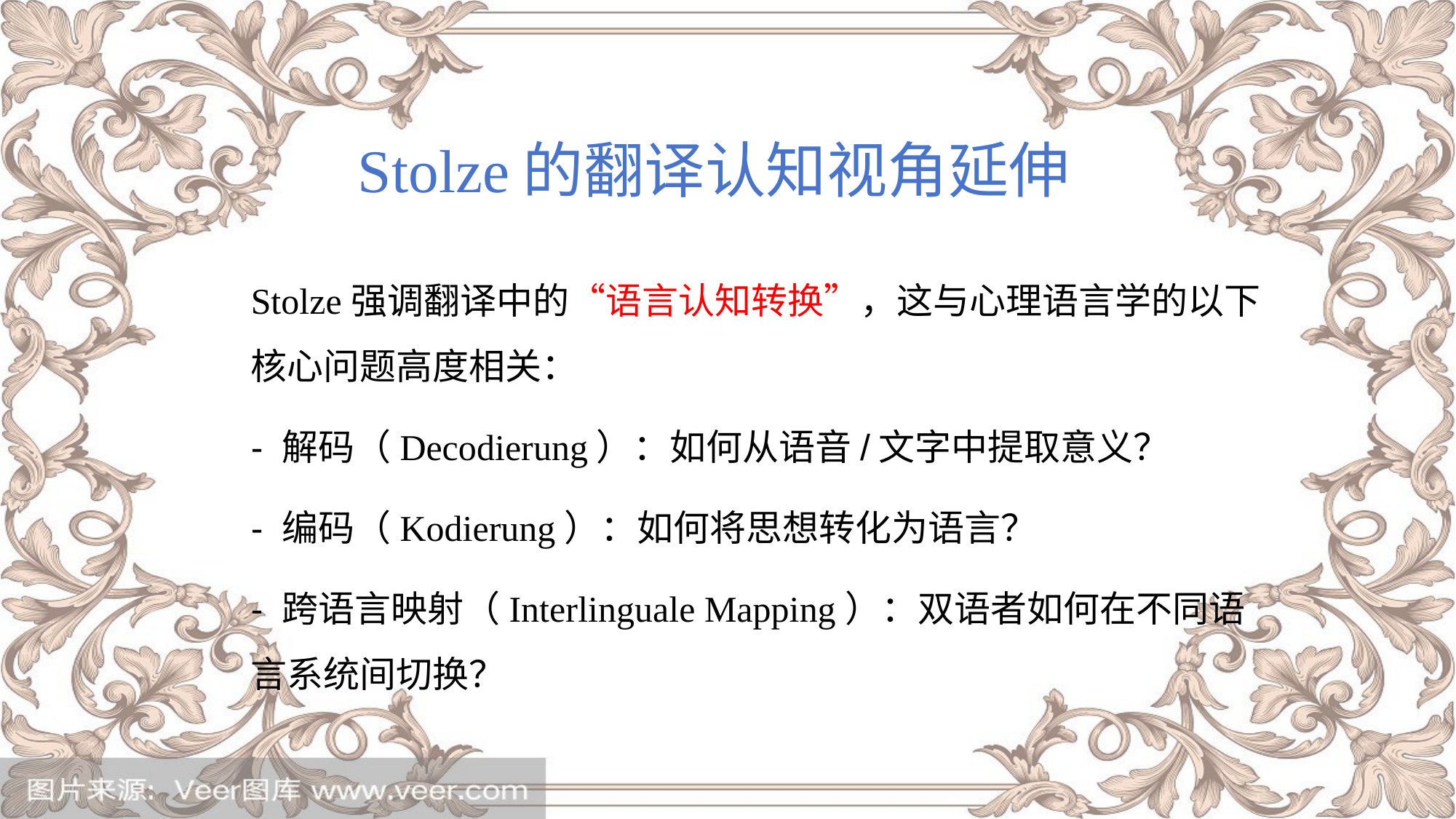

# Stolze的翻译认知视角延伸
Stolze强调翻译中的“语言认知转换”，这与心理语言学的以下核心问题高度相关：
- 解码（Decodierung）：如何从语音/文字中提取意义？
- 编码（Kodierung）：如何将思想转化为语言？
- 跨语言映射（Interlinguale Mapping）：双语者如何在不同语言系统间切换？